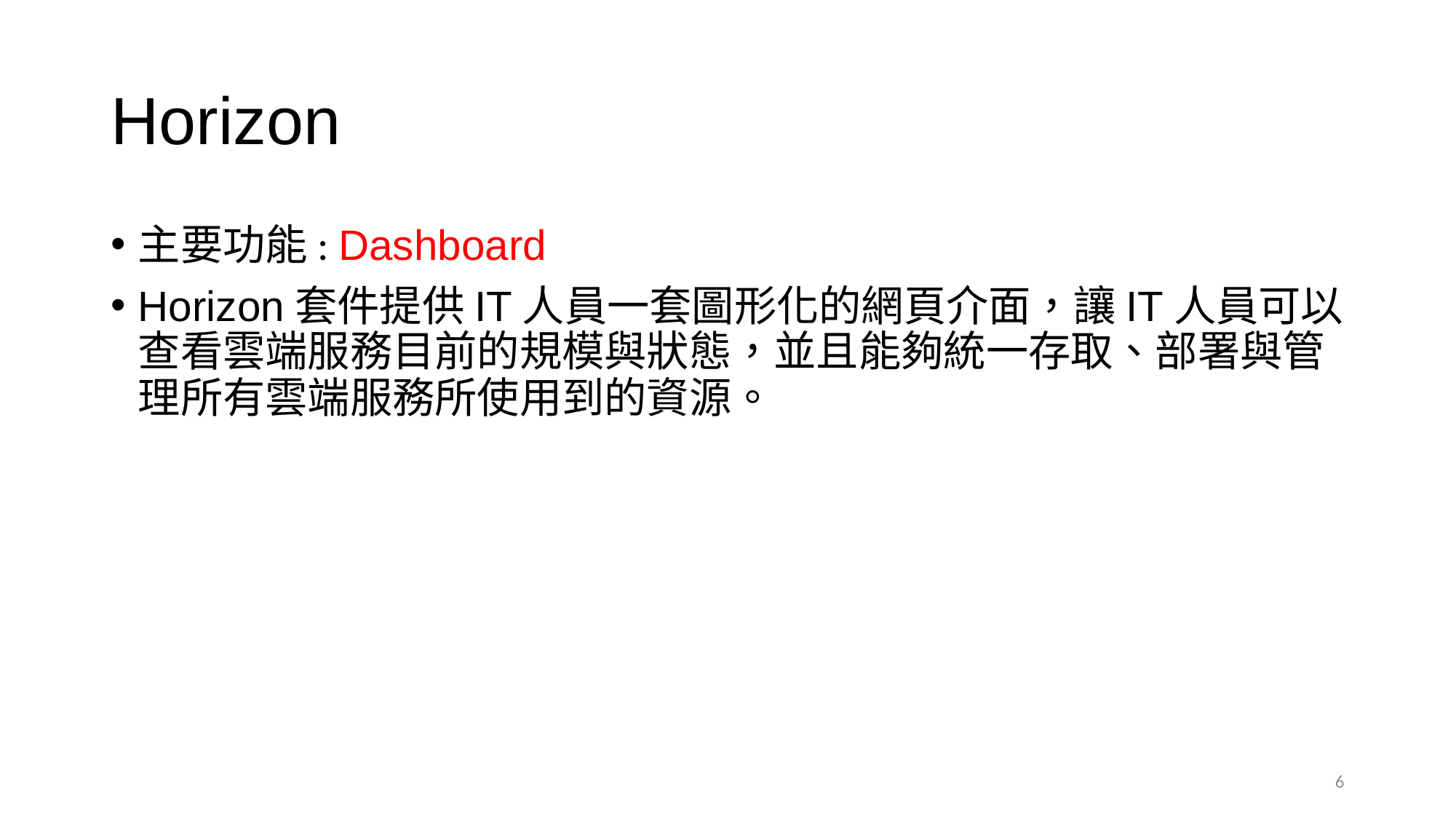

# Horizon
主要功能: Dashboard
Horizon套件提供IT人員一套圖形化的網頁介面，讓IT人員可以查看雲端服務目前的規模與狀態，並且能夠統一存取、部署與管理所有雲端服務所使用到的資源。
6